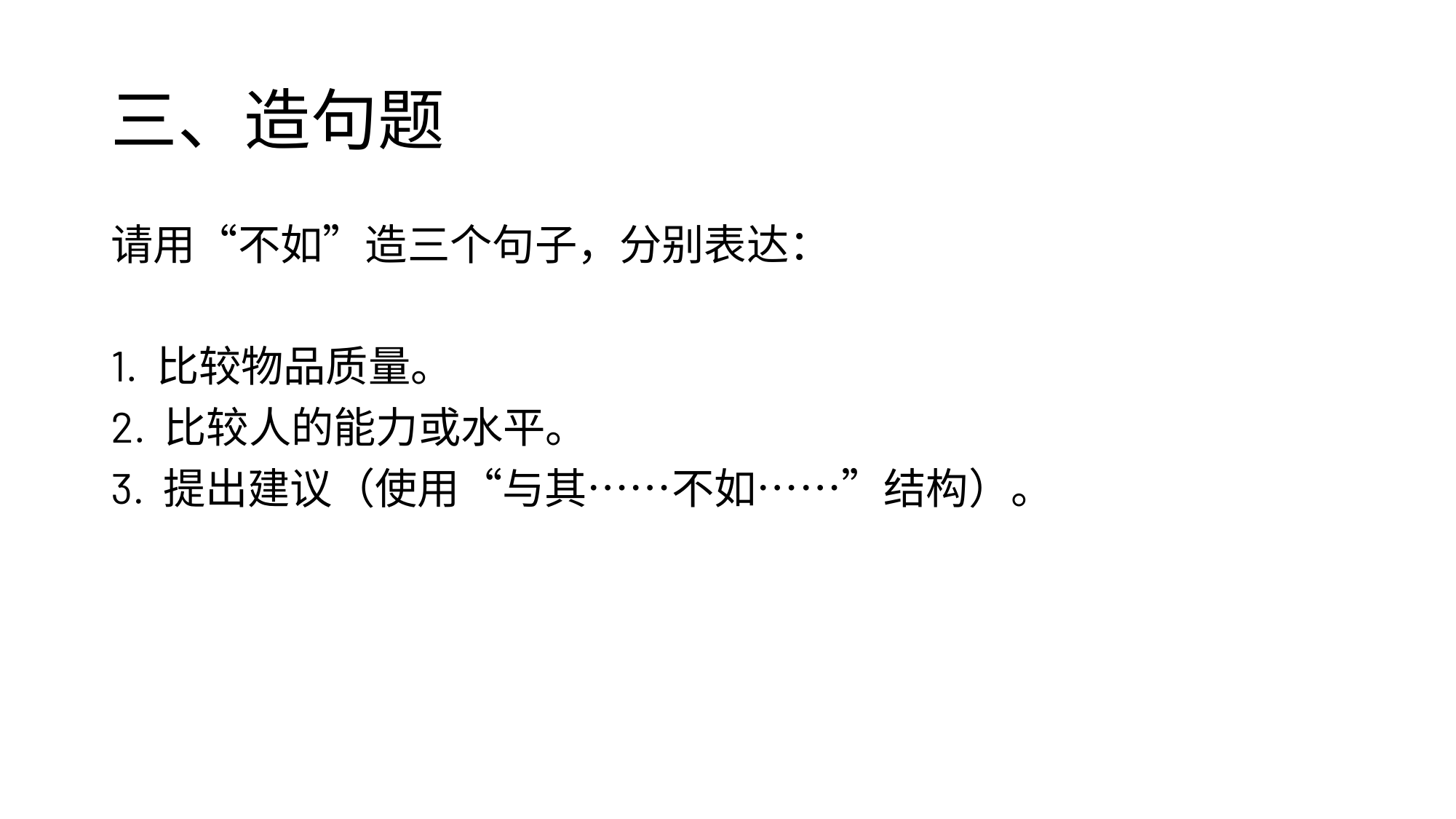

# 三、造句题
请用“不如”造三个句子，分别表达：

1. 比较物品质量。
2. 比较人的能力或水平。
3. 提出建议（使用“与其……不如……”结构）。